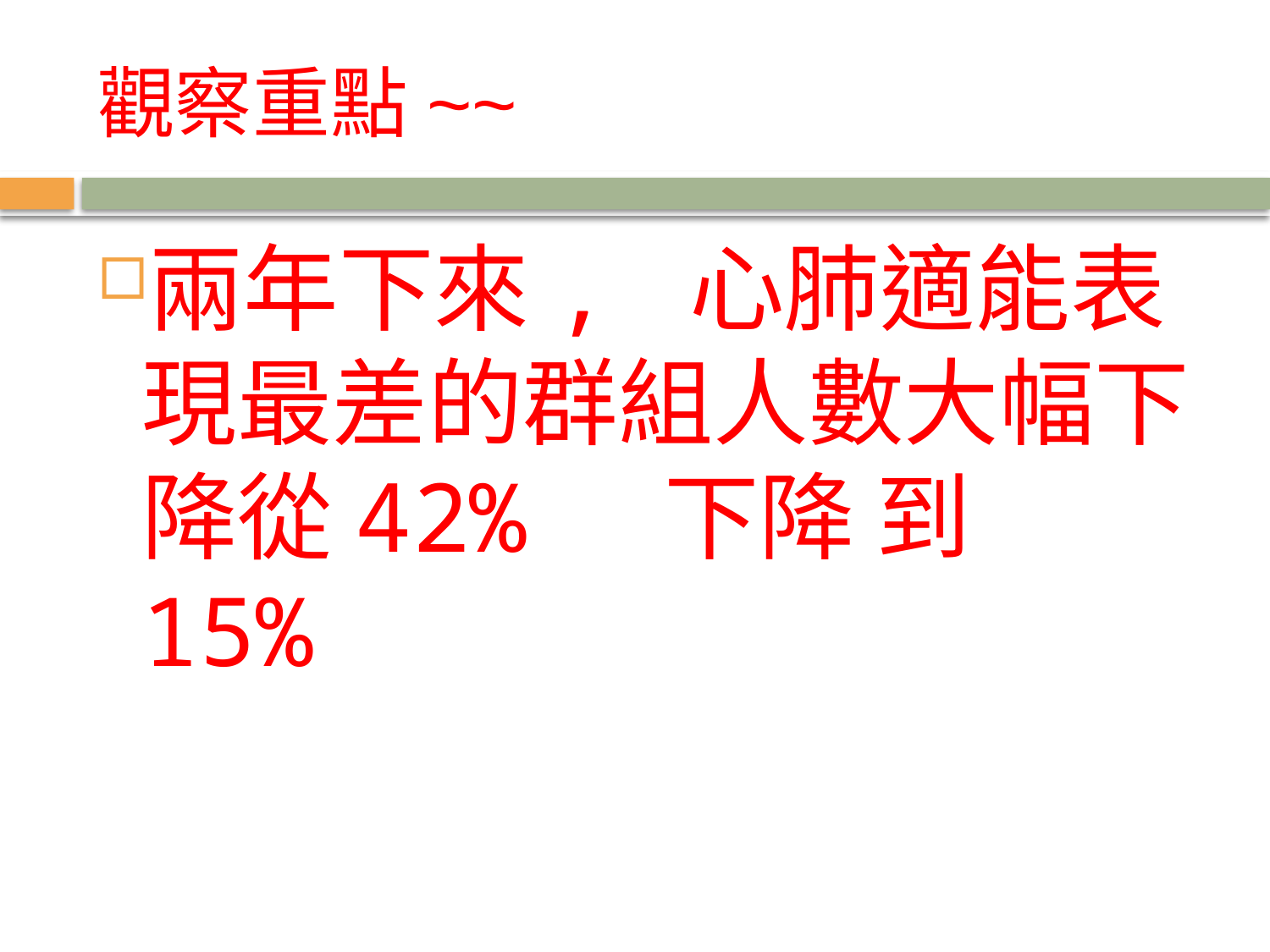

# 觀察重點~~
兩年下來, 心肺適能表現最差的群組人數大幅下降從42%  下降 到  15%